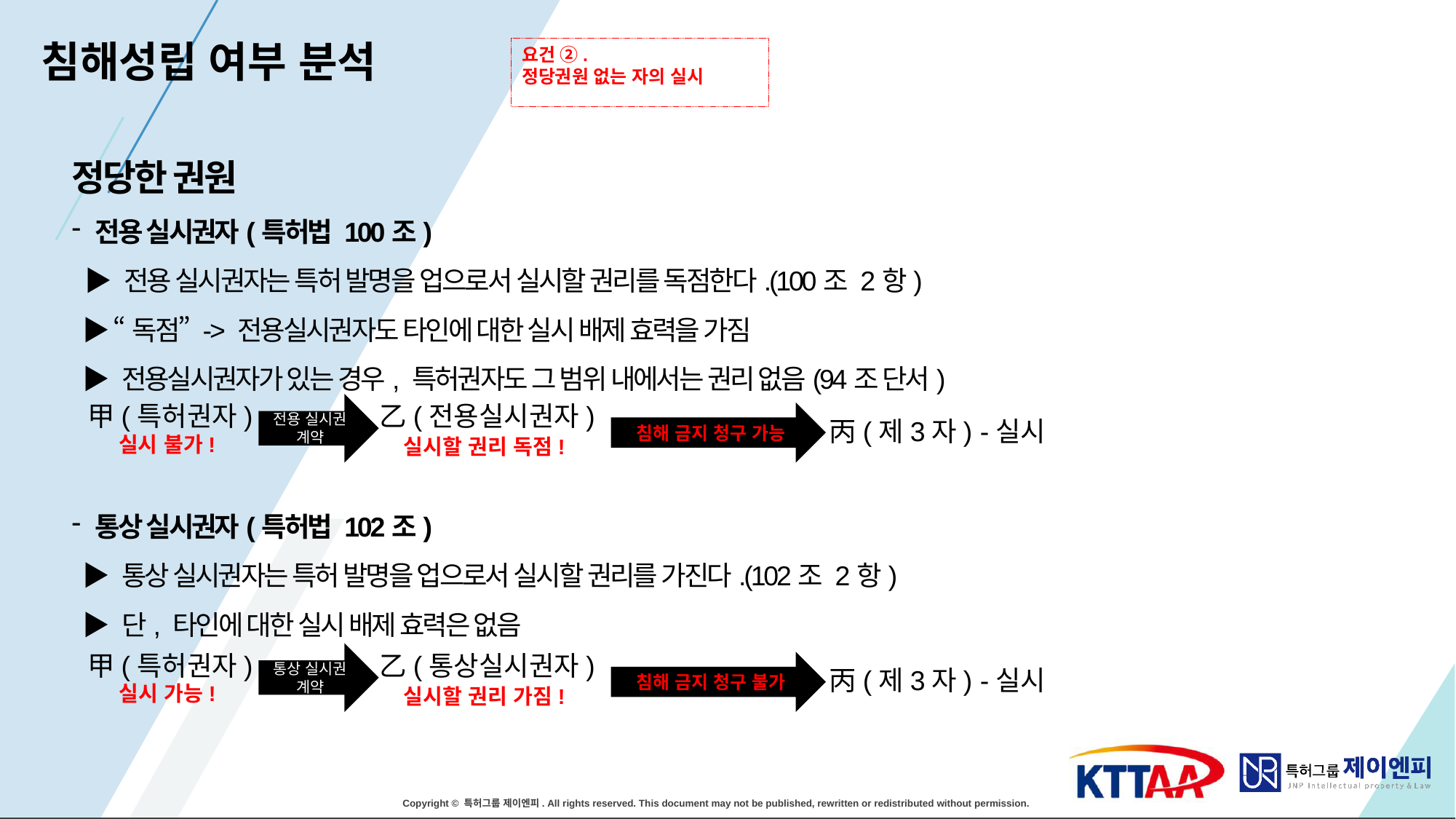

침해성립 여부 분석
요건 ②.
정당권원 없는 자의 실시
정당한 권원
 전용 실시권자(특허법 100조)
  ▶ 전용 실시권자는 특허 발명을 업으로서 실시할 권리를 독점한다.(100조 2항)
  ▶ “독점” -> 전용실시권자도 타인에 대한 실시 배제 효력을 가짐
  ▶ 전용실시권자가 있는 경우, 특허권자도 그 범위 내에서는 권리 없음(94조 단서)

 통상 실시권자(특허법 102조)
  ▶ 통상 실시권자는 특허 발명을 업으로서 실시할 권리를 가진다.(102조 2항)
  ▶ 단, 타인에 대한 실시 배제 효력은 없음
甲(특허권자)
전용 실시권 계약
乙(전용실시권자)
침해 금지 청구 가능
丙(제3자) -실시
실시 불가!
실시할 권리 독점!
甲(특허권자)
통상 실시권 계약
乙(통상실시권자)
침해 금지 청구 불가
丙(제3자) -실시
실시 가능!
실시할 권리 가짐!